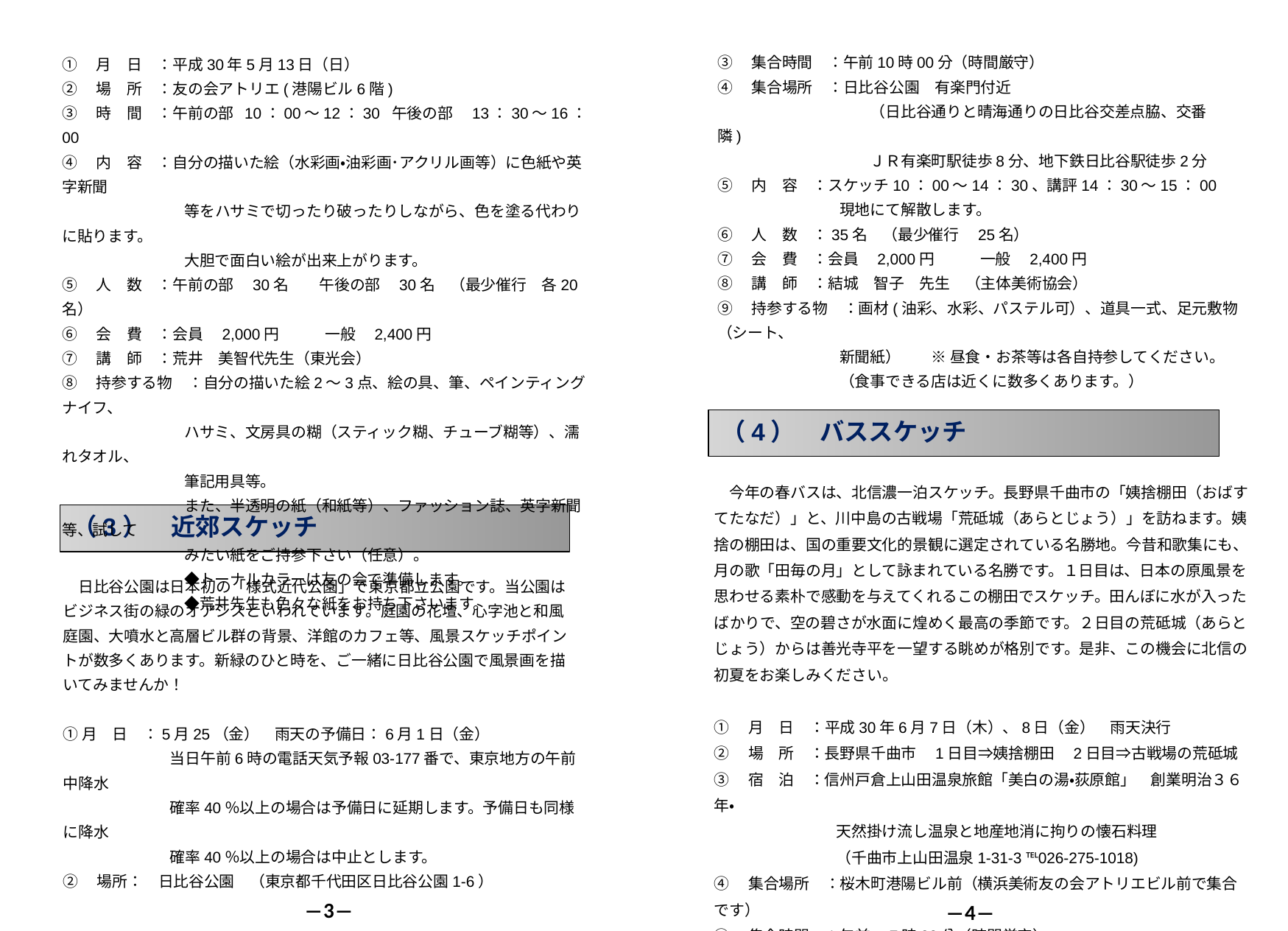

２裏
③　集合時間　：午前10時00分（時間厳守）
④　集合場所　：日比谷公園　有楽門付近
　　　　　　　　　　（日比谷通りと晴海通りの日比谷交差点脇、交番隣)
　　　　　　　　　　ＪＲ有楽町駅徒歩8分、地下鉄日比谷駅徒歩2分
⑤　内　容　：スケッチ10：00～14：30、講評14：30～15：00
　　　　　　　　現地にて解散します。
⑥　人　数　：35名　（最少催行　25名）
⑦　会　費　：会員　2,000円　　　一般　2,400円
⑧　講　師　：結城　智子　先生　（主体美術協会）
⑨　持参する物　：画材(油彩、水彩、パステル可）、道具一式、足元敷物（シート、
　　　　　　　　新聞紙）　　※ 昼食・お茶等は各自持参してください。
　　　　　　　　（食事できる店は近くに数多くあります。）
①　月　日　：平成30年5月13日（日）
②　場　所　：友の会アトリエ(港陽ビル6階)
③　時　間　：午前の部  10：00～12：30  午後の部　13：30～16：00
④　内　容　：自分の描いた絵（水彩画・油彩画･アクリル画等）に色紙や英字新聞
　　　　　　　　等をハサミで切ったり破ったりしながら、色を塗る代わりに貼ります。
　　　　　　　　大胆で面白い絵が出来上がります。
⑤　人　数　：午前の部　30名　　午後の部　30名　（最少催行　各20名）
⑥　会　費　：会員　2,000円　　　一般　2,400円
⑦　講　師　：荒井　美智代先生（東光会）
⑧　持参する物　：自分の描いた絵2～3点、絵の具、筆、ペインティングナイフ、
　　　　　　　　ハサミ、文房具の糊（スティック糊、チューブ糊等）、濡れタオル、
　　　　　　　　筆記用具等。
　　　　　　　　また、半透明の紙（和紙等）、ファッション誌、英字新聞等、試して
　　　　　　　　みたい紙をご持参下さい（任意）。
　　　　　　　　◆トーナルカラーは友の会で準備します。
　　　　　　　　◆荒井先生も色々な紙をお持ち下さいます。

（4）　バススケッチ
　今年の春バスは、北信濃一泊スケッチ。長野県千曲市の「姨捨棚田（おばすてたなだ）」と、川中島の古戦場「荒砥城（あらとじょう）」を訪ねます。姨捨の棚田は、国の重要文化的景観に選定されている名勝地。今昔和歌集にも、月の歌「田毎の月」として詠まれている名勝です。１日目は、日本の原風景を思わせる素朴で感動を与えてくれるこの棚田でスケッチ。田んぼに水が入ったばかりで、空の碧さが水面に煌めく最高の季節です。２日目の荒砥城（あらとじょう）からは善光寺平を一望する眺めが格別です。是非、この機会に北信の初夏をお楽しみください。

①　月　日　：平成30年6月7日（木）、8日（金）　雨天決行
②　場　所　：長野県千曲市　1日目⇒姨捨棚田　2日目⇒古戦場の荒砥城
③　宿　泊　：信州戸倉上山田温泉旅館「美白の湯・荻原館」　創業明治３６年・
　　　　　　　　天然掛け流し温泉と地産地消に拘りの懐石料理
　　　　　　　　（千曲市上山田温泉1-31-3 ℡026-275-1018)
④　集合場所　：桜木町港陽ビル前（横浜美術友の会アトリエビル前で集合です）
⑤　集合時間　：午前　7時00分（時間厳守）
（3）　近郊スケッチ
　日比谷公園は日本初の「様式近代公園」で東京都立公園です。当公園はビジネス街の緑のオアシスといわれています。庭園の花壇、心字池と和風庭園、大噴水と高層ビル群の背景、洋館のカフェ等、風景スケッチポイントが数多くあります。新緑のひと時を、ご一緒に日比谷公園で風景画を描いてみませんか！

①月　日　：5月25（金）　雨天の予備日：6月1日（金）
　　　　　　　当日午前6時の電話天気予報03-177番で、東京地方の午前中降水
　　　　　　　確率40％以上の場合は予備日に延期します。予備日も同様に降水
　　　　　　　確率40％以上の場合は中止とします。
②　場所：　日比谷公園　（東京都千代田区日比谷公園1-6）
―3―
―4―